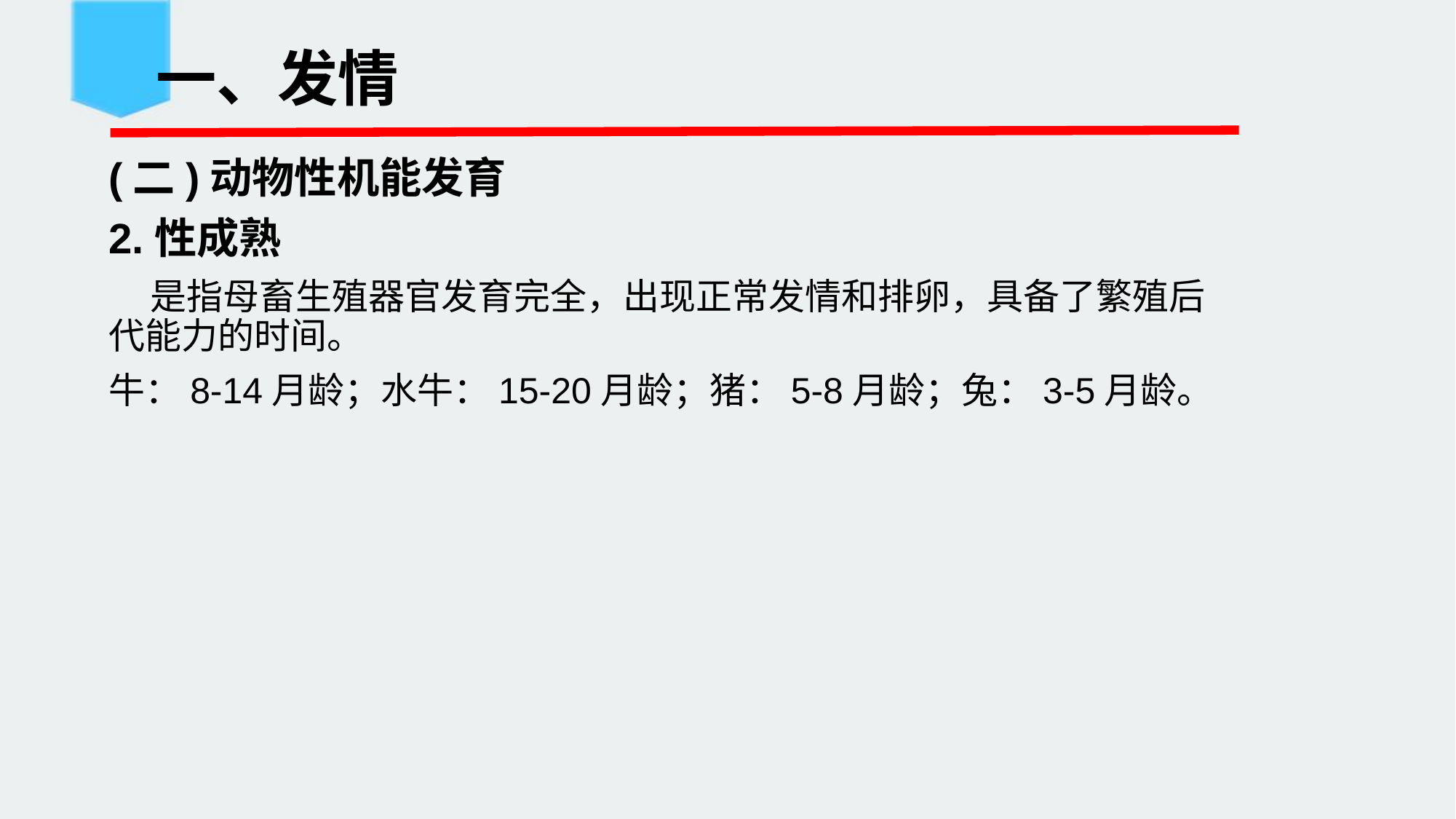

# 一、发情
(二)动物性机能发育
2.性成熟
    是指母畜生殖器官发育完全，出现正常发情和排卵，具备了繁殖后代能力的时间。
牛：8-14月龄；水牛：15-20月龄；猪：5-8月龄；兔：3-5月龄。